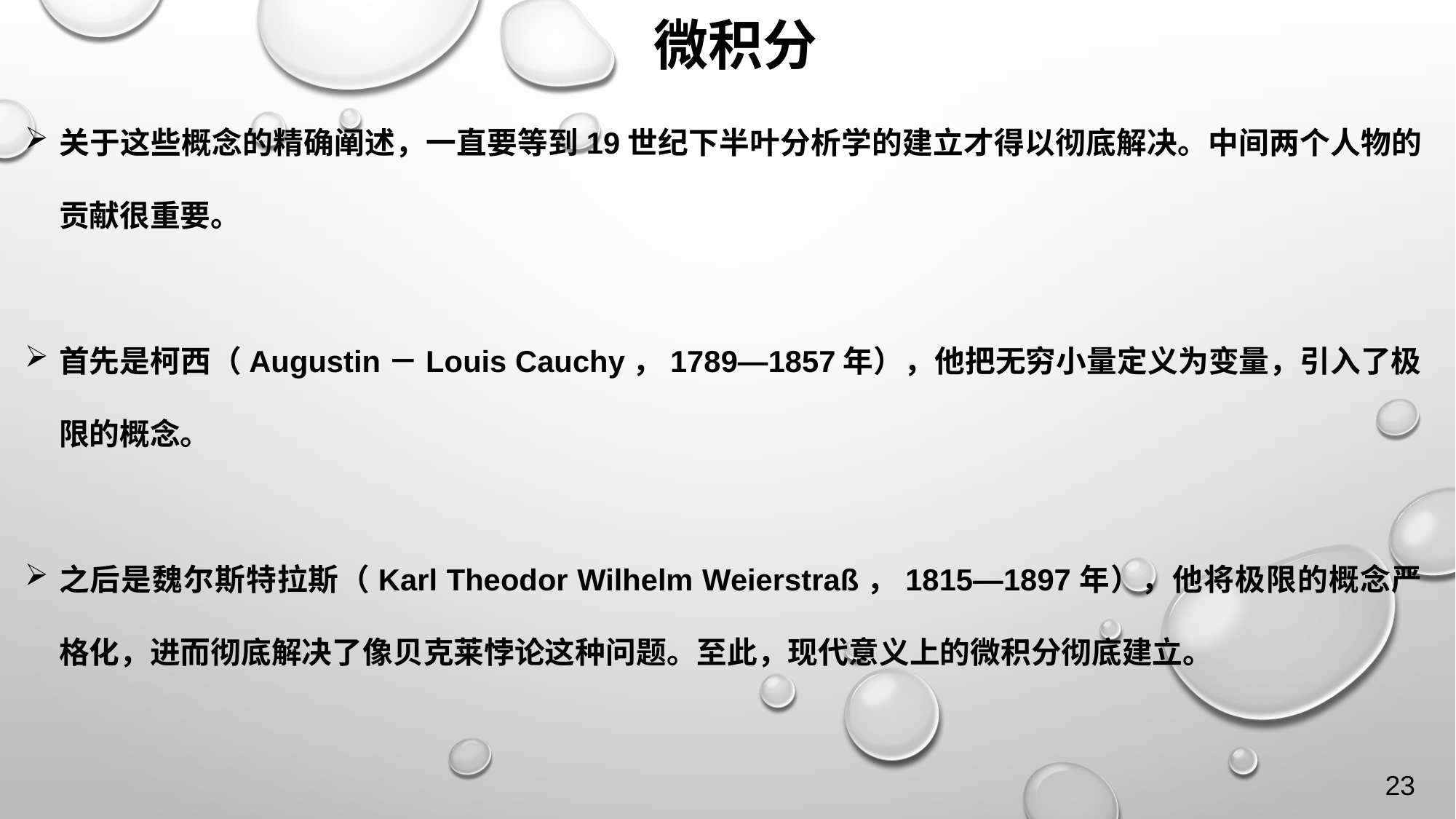

微积分
关于这些概念的精确阐述，一直要等到19世纪下半叶分析学的建立才得以彻底解决。中间两个人物的贡献很重要。

首先是柯西（Augustin－Louis Cauchy，1789—1857年），他把无穷小量定义为变量，引入了极限的概念。

之后是魏尔斯特拉斯（Karl Theodor Wilhelm Weierstraß，1815—1897年），他将极限的概念严格化，进而彻底解决了像贝克莱悖论这种问题。至此，现代意义上的微积分彻底建立。
23